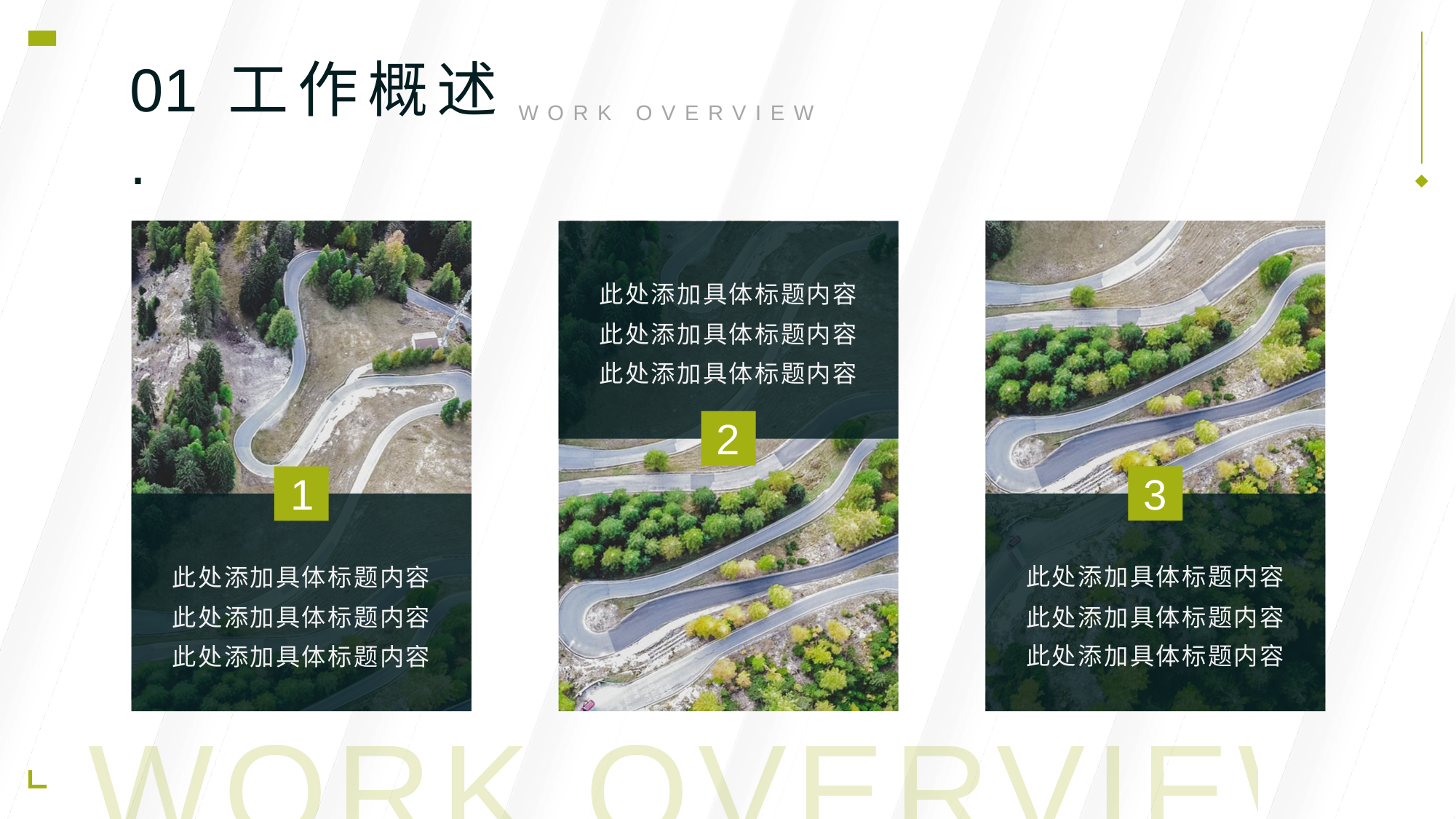

01.
工作概述
WORK OVERVIEW

1

此处添加具体标题内容
此处添加具体标题内容
此处添加具体标题内容

此处添加具体标题内容
此处添加具体标题内容
此处添加具体标题内容
2

3

此处添加具体标题内容
此处添加具体标题内容
此处添加具体标题内容
WORK OVERVIEW